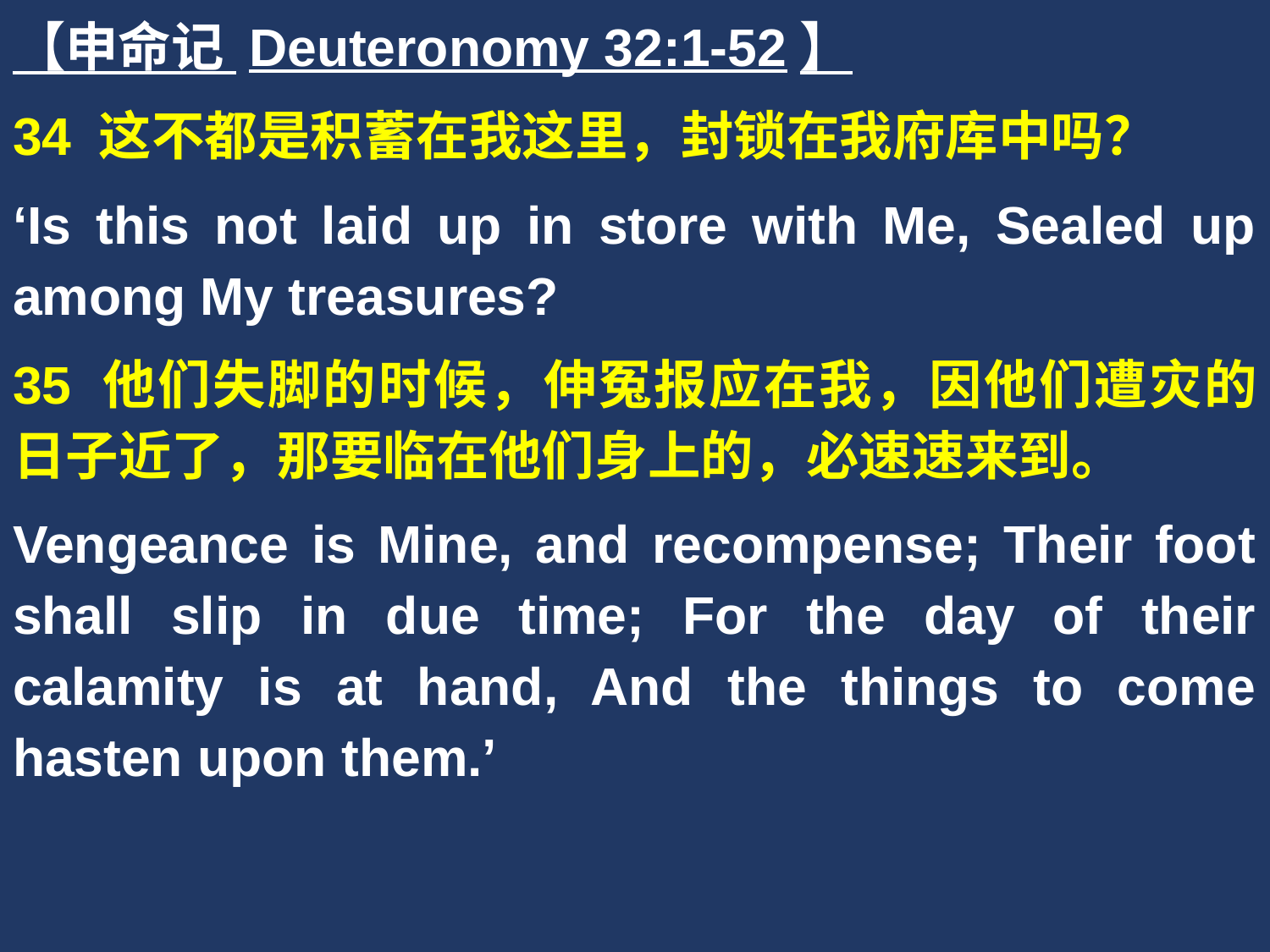

【申命记 Deuteronomy 32:1-52】
34 这不都是积蓄在我这里，封锁在我府库中吗？
‘Is this not laid up in store with Me, Sealed up among My treasures?
35 他们失脚的时候，伸冤报应在我，因他们遭灾的日子近了，那要临在他们身上的，必速速来到。
Vengeance is Mine, and recompense; Their foot shall slip in due time; For the day of their calamity is at hand, And the things to come hasten upon them.’